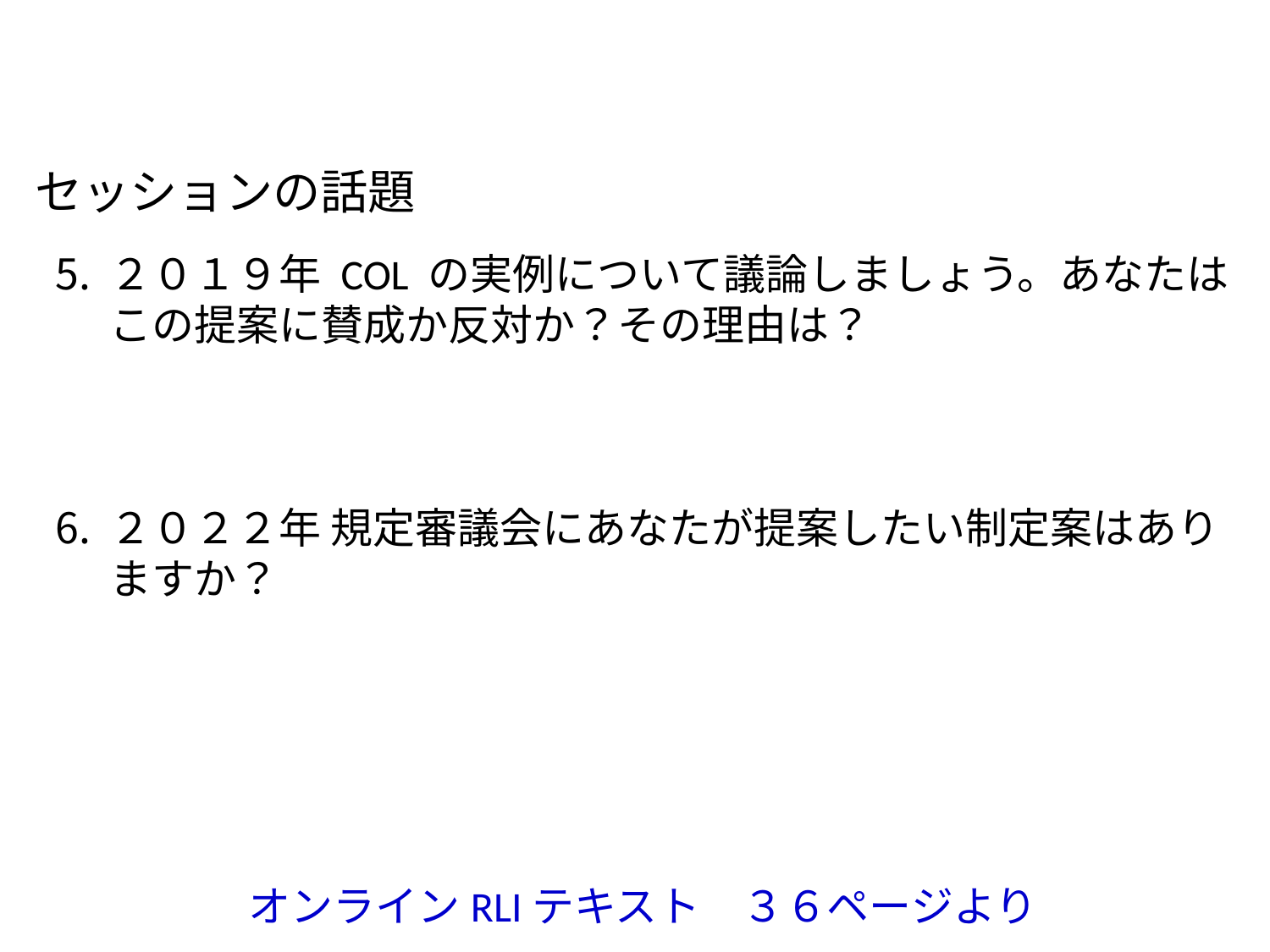

セッションの話題
２０１９年 COL の実例について議論しましょう。あなたはこの提案に賛成か反対か？その理由は？

２０２２年 規定審議会にあなたが提案したい制定案はありますか？
オンラインRLIテキスト　３６ページより